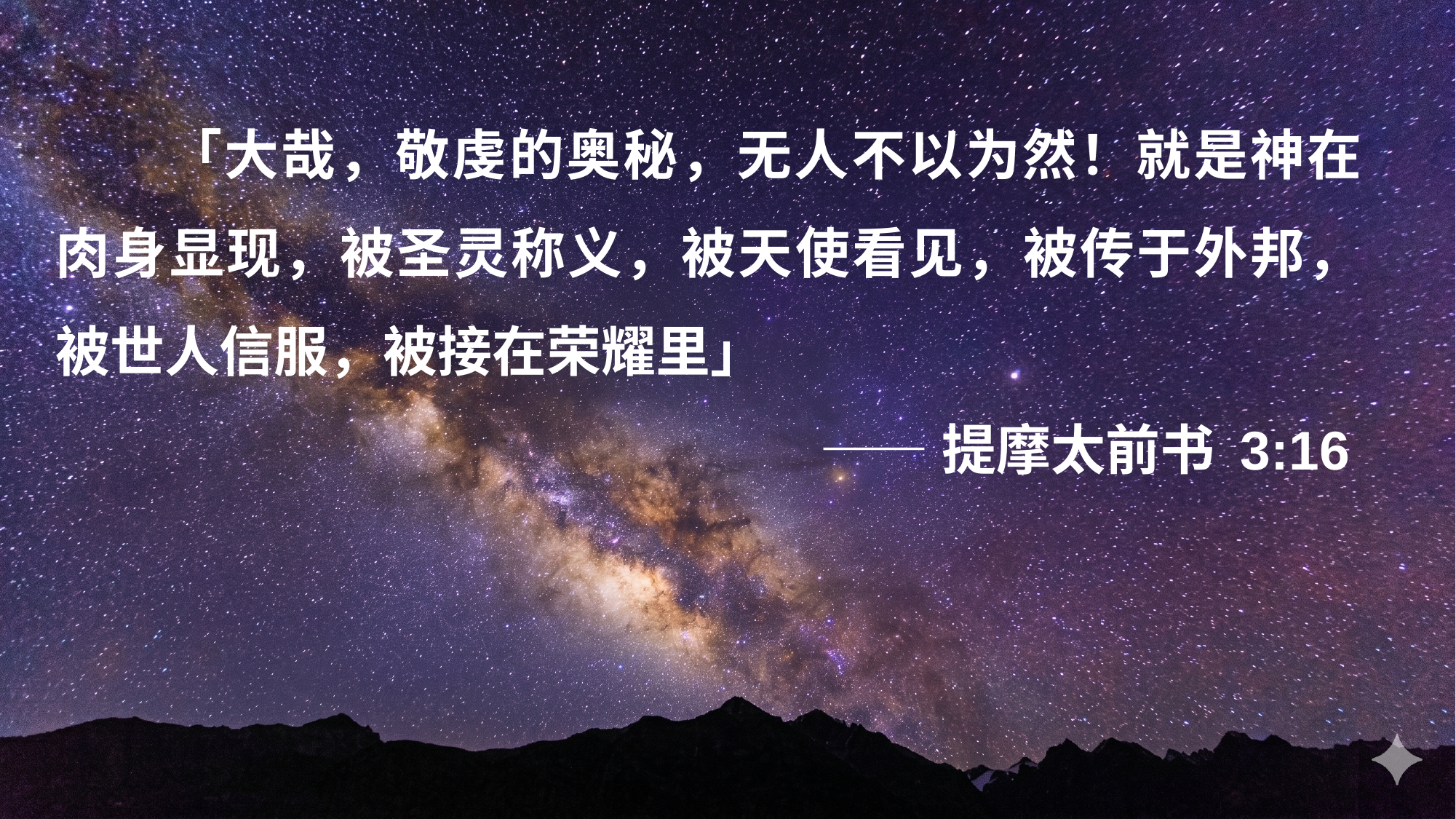

「大哉，敬虔的奥秘，无人不以为然！就是神在肉身显现，被圣灵称义，被天使看见，被传于外邦，被世人信服，被接在荣耀里」
							——提摩太前书 3:16